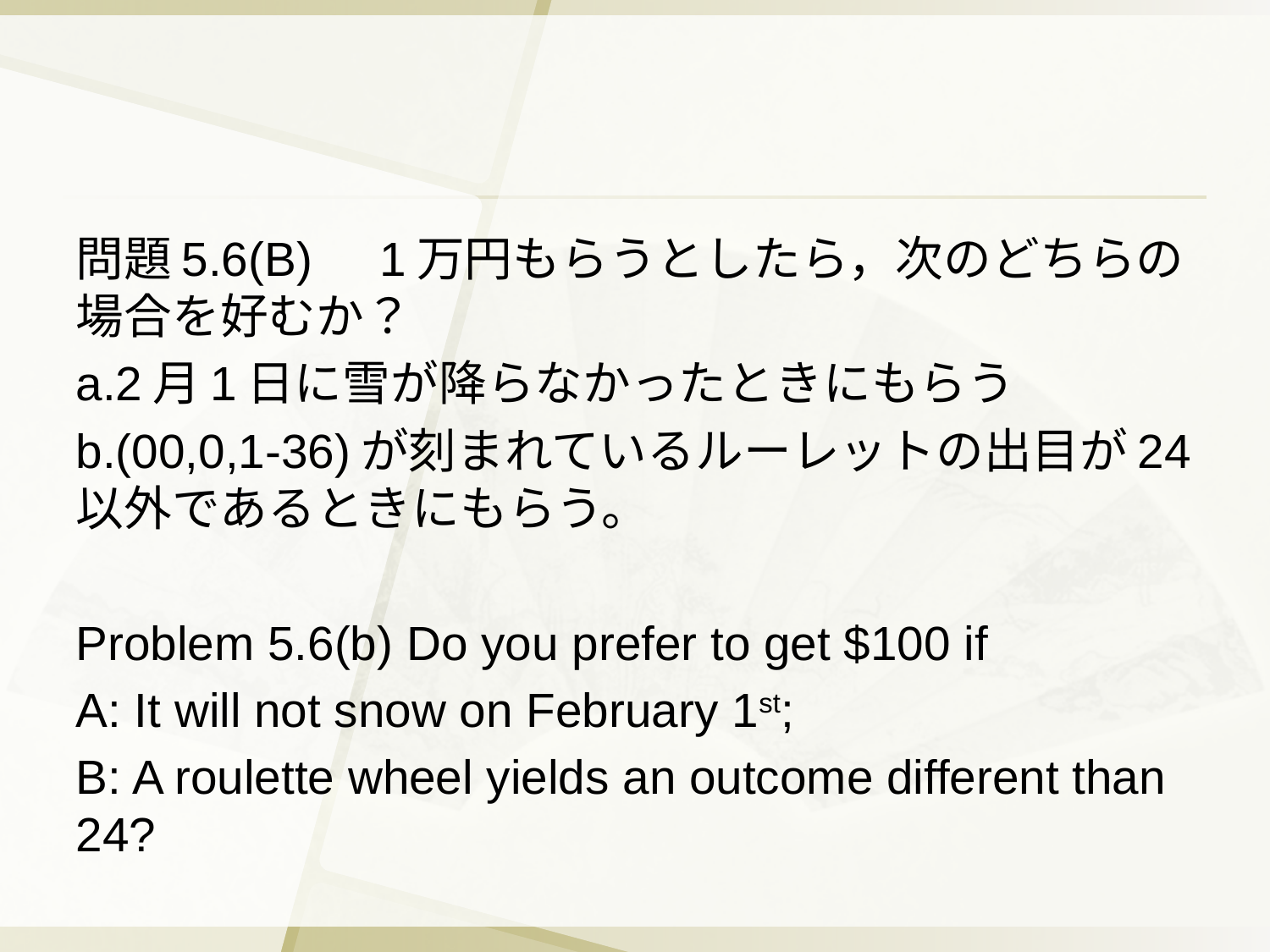

問題5.6(B)　1万円もらうとしたら，次のどちらの場合を好むか？
a.2月1日に雪が降らなかったときにもらう
b.(00,0,1-36)が刻まれているルーレットの出目が24以外であるときにもらう。

Problem 5.6(b) Do you prefer to get $100 if
A: It will not snow on February 1st;
B: A roulette wheel yields an outcome different than 24?